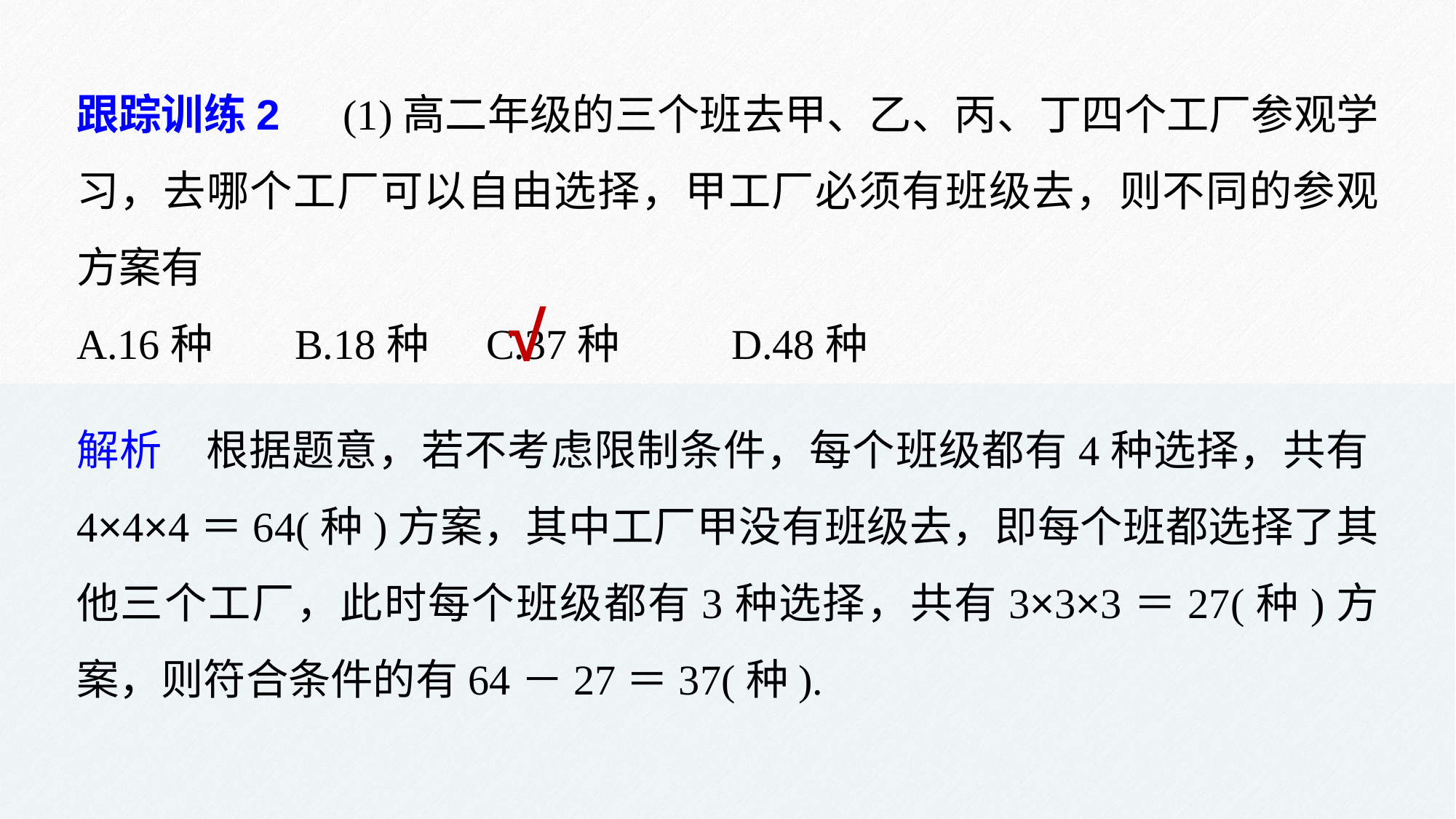

跟踪训练2　(1)高二年级的三个班去甲、乙、丙、丁四个工厂参观学习，去哪个工厂可以自由选择，甲工厂必须有班级去，则不同的参观方案有
A.16种  	B.18种     C.37种  	D.48种
√
解析　根据题意，若不考虑限制条件，每个班级都有4种选择，共有4×4×4＝64(种)方案，其中工厂甲没有班级去，即每个班都选择了其他三个工厂，此时每个班级都有3种选择，共有3×3×3＝27(种)方案，则符合条件的有64－27＝37(种).